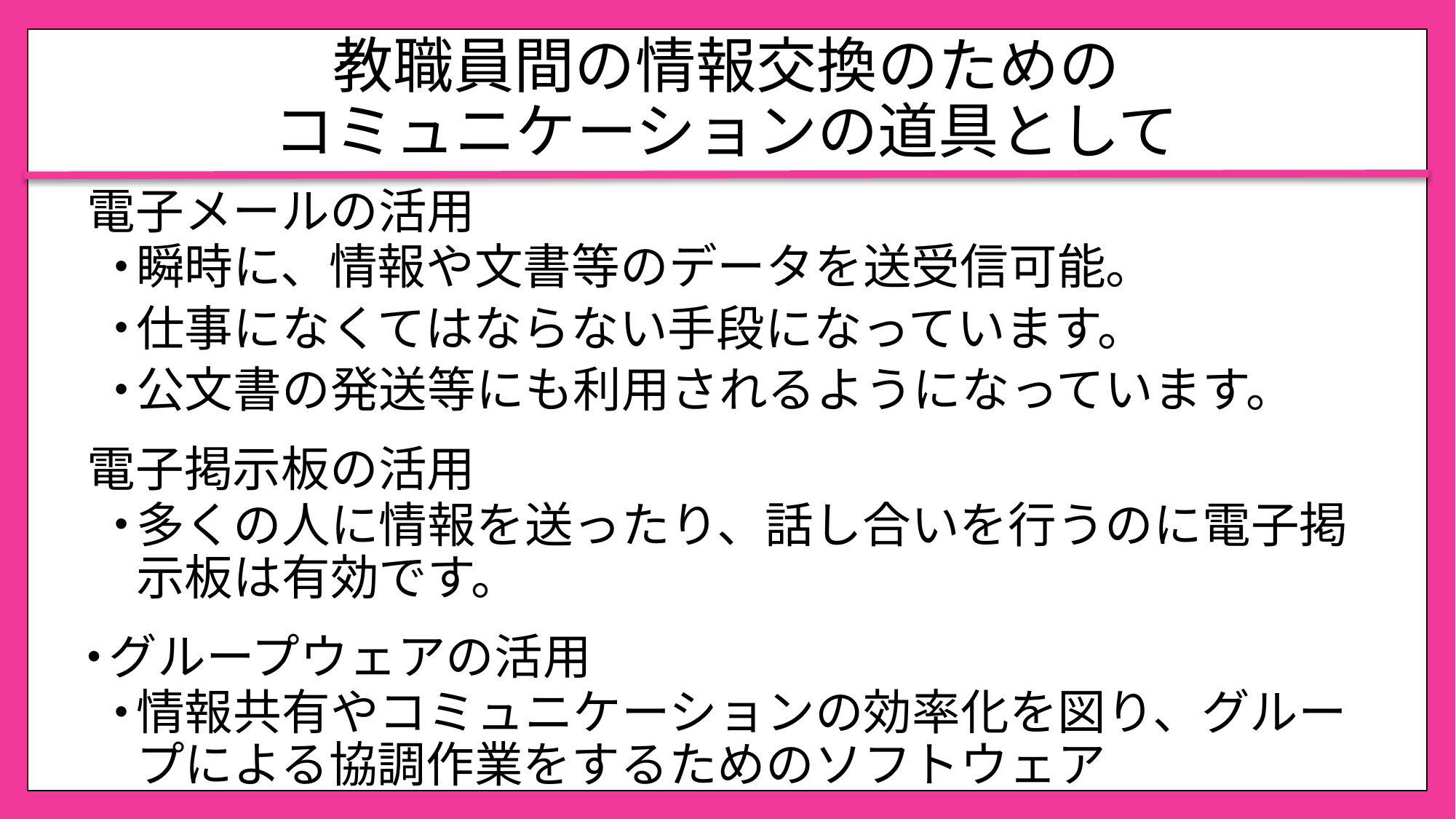

# 教職員間の情報交換のための コミュニケーションの道具として
電子メールの活用
瞬時に、情報や文書等のデータを送受信可能。
仕事になくてはならない手段になっています。
公文書の発送等にも利用されるようになっています。
電子掲示板の活用
多くの人に情報を送ったり、話し合いを行うのに電子掲示板は有効です。
グループウェアの活用
情報共有やコミュニケーションの効率化を図り、グループによる協調作業をするためのソフトウェア